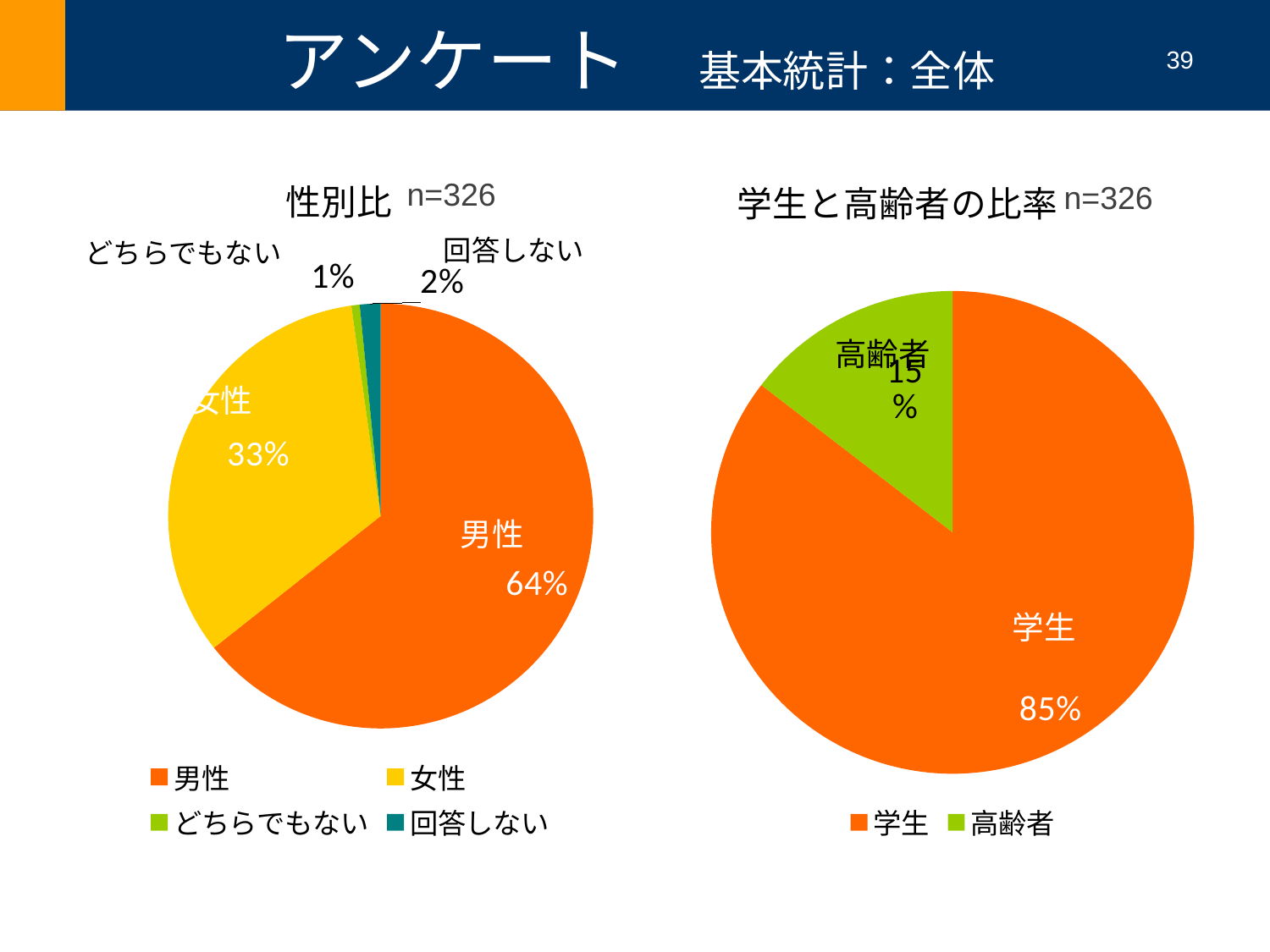

# アンケート　基本統計：全体

39

### Chart: 性別比

| Category |  |
|---|---|
| 男性 | 0.6435331230283912 |
| 女性 | 0.334384858044164 |
| どちらでもない | 0.006309148264984227 |
| 回答しない | 0.015772870662460567 |
回答しない
どちらでもない
女性
男性

### Chart: 学生と高齢者の比率

| Category |  |
|---|---|
| 学生 | 0.8544891640866873 |
| 高齢者 | 0.14551083591331268 |
高齢者
n=326
n=326